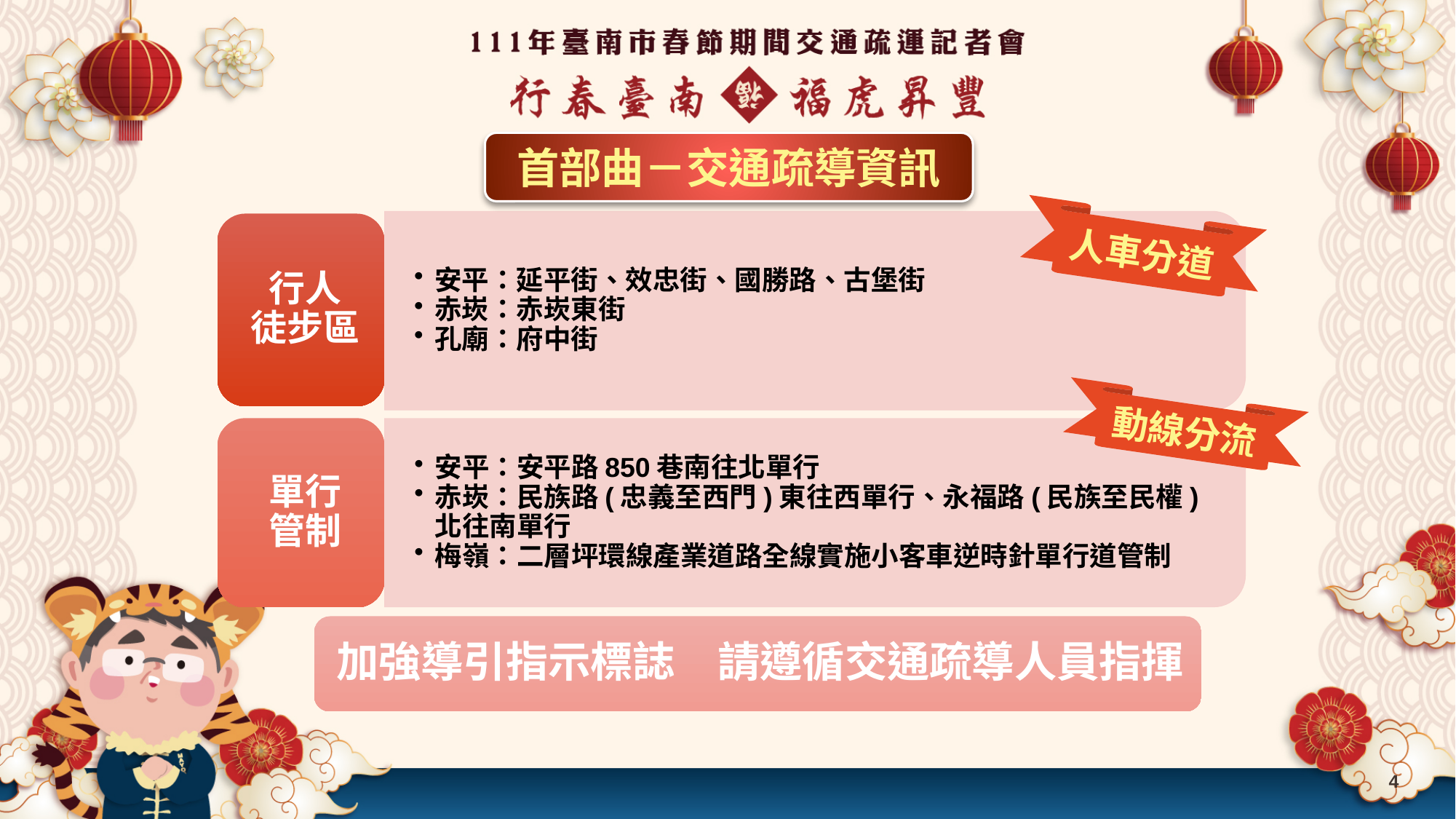

首部曲－交通疏導資訊
安平：延平街、效忠街、國勝路、古堡街
赤崁：赤崁東街
孔廟：府中街
行人
徒步區
安平：安平路850巷南往北單行
赤崁：民族路(忠義至西門)東往西單行、永福路(民族至民權)北往南單行
梅嶺：二層坪環線產業道路全線實施小客車逆時針單行道管制
單行
管制
加強導引指示標誌　請遵循交通疏導人員指揮
人車分道
動線分流
4